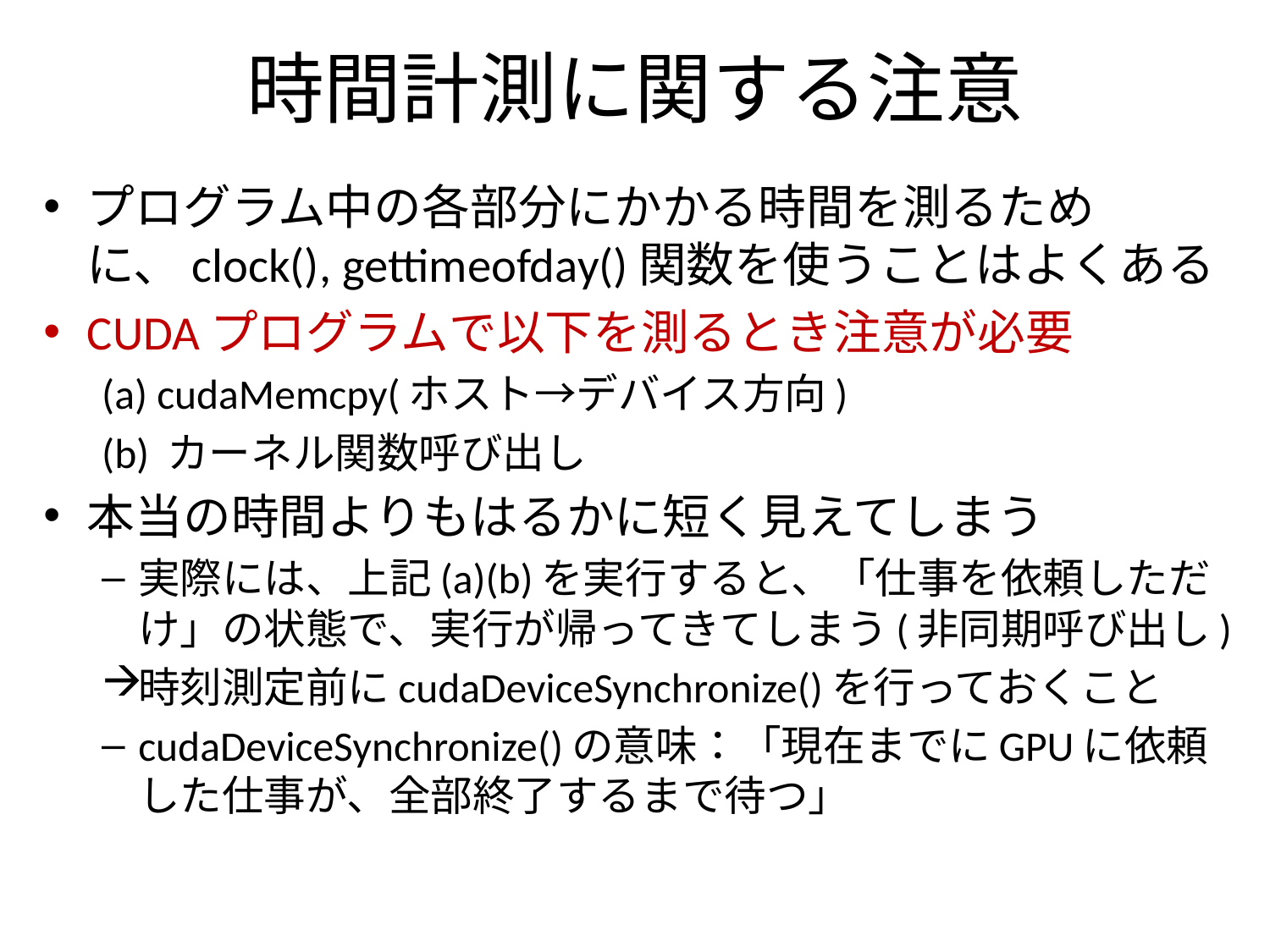

# 時間計測に関する注意
プログラム中の各部分にかかる時間を測るために、clock(), gettimeofday()関数を使うことはよくある
CUDAプログラムで以下を測るとき注意が必要
(a) cudaMemcpy(ホスト→デバイス方向)
(b) カーネル関数呼び出し
本当の時間よりもはるかに短く見えてしまう
実際には、上記(a)(b)を実行すると、「仕事を依頼しただけ」の状態で、実行が帰ってきてしまう(非同期呼び出し)
時刻測定前にcudaDeviceSynchronize()を行っておくこと
cudaDeviceSynchronize()の意味：「現在までにGPUに依頼した仕事が、全部終了するまで待つ」